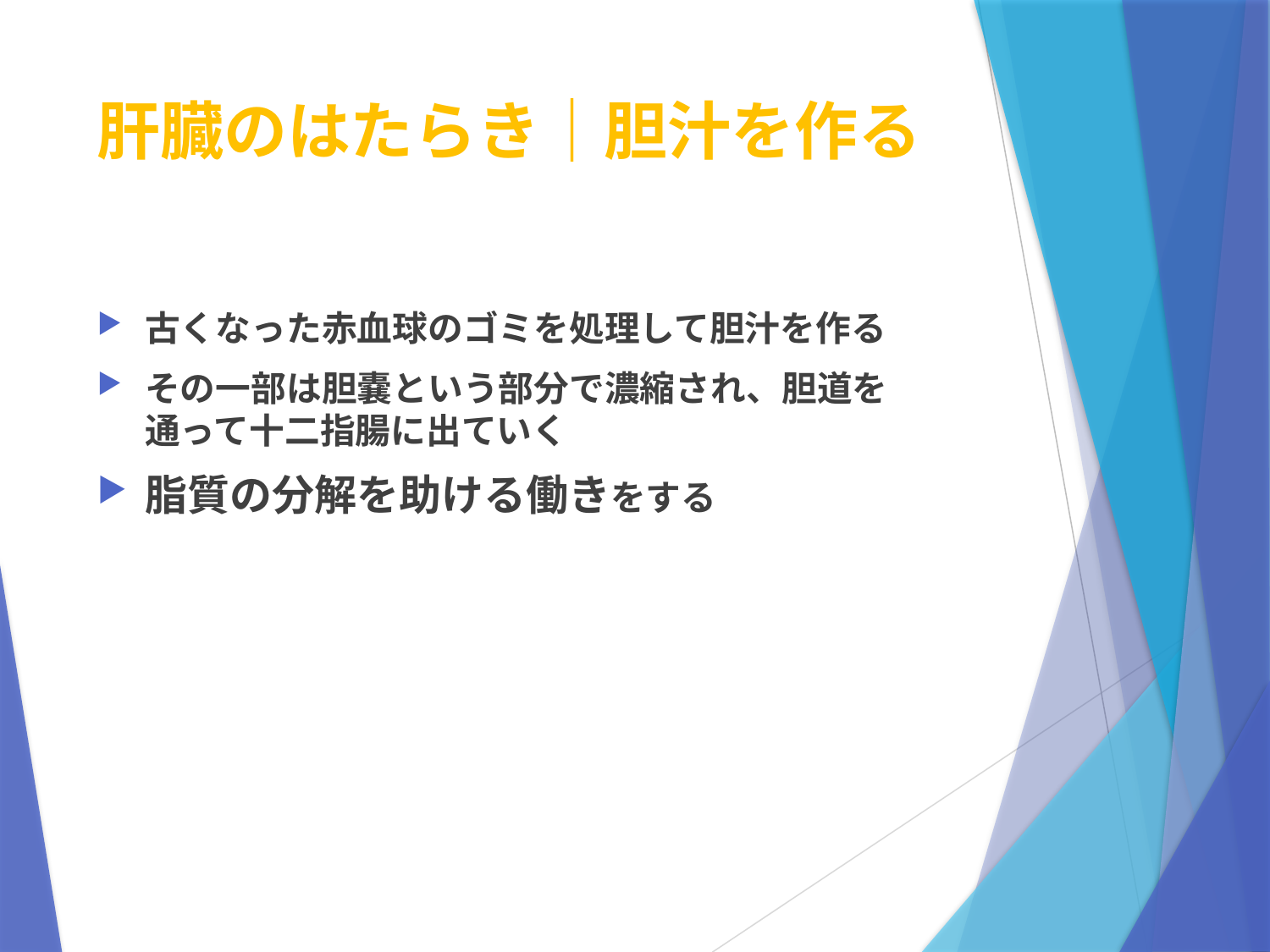

# 肝臓のはたらき｜胆汁を作る
古くなった赤血球のゴミを処理して胆汁を作る
その一部は胆嚢という部分で濃縮され、胆道を通って十二指腸に出ていく
脂質の分解を助ける働きをする